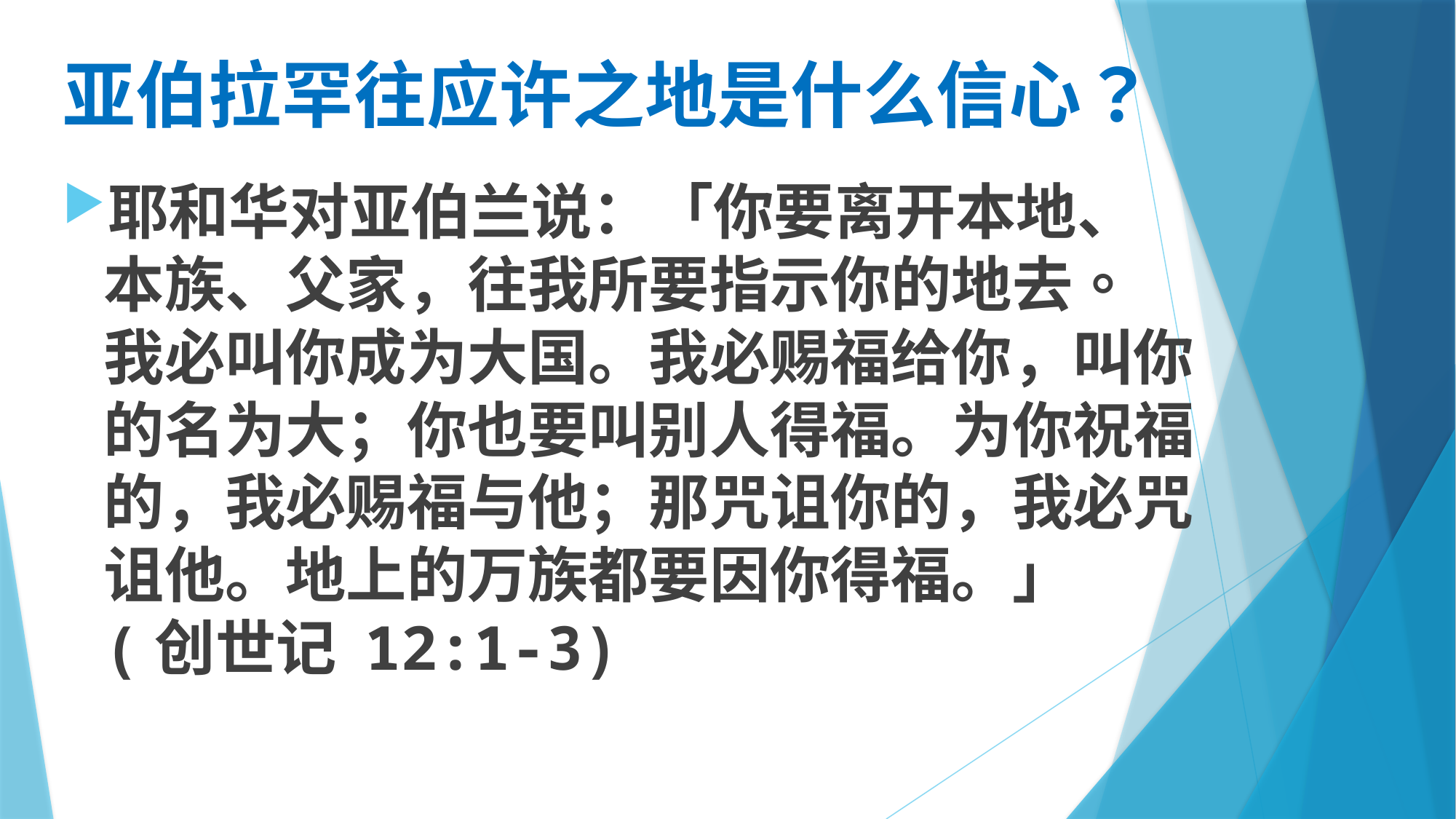

# 亚伯拉罕往应许之地是什么信心？
耶和华对亚伯兰说：「你要离开本地、本族、父家，往我所要指示你的地去。 我必叫你成为大国。我必赐福给你，叫你的名为大；你也要叫别人得福。为你祝福的，我必赐福与他；那咒诅你的，我必咒诅他。地上的万族都要因你得福。」(创世记 12:1-3)